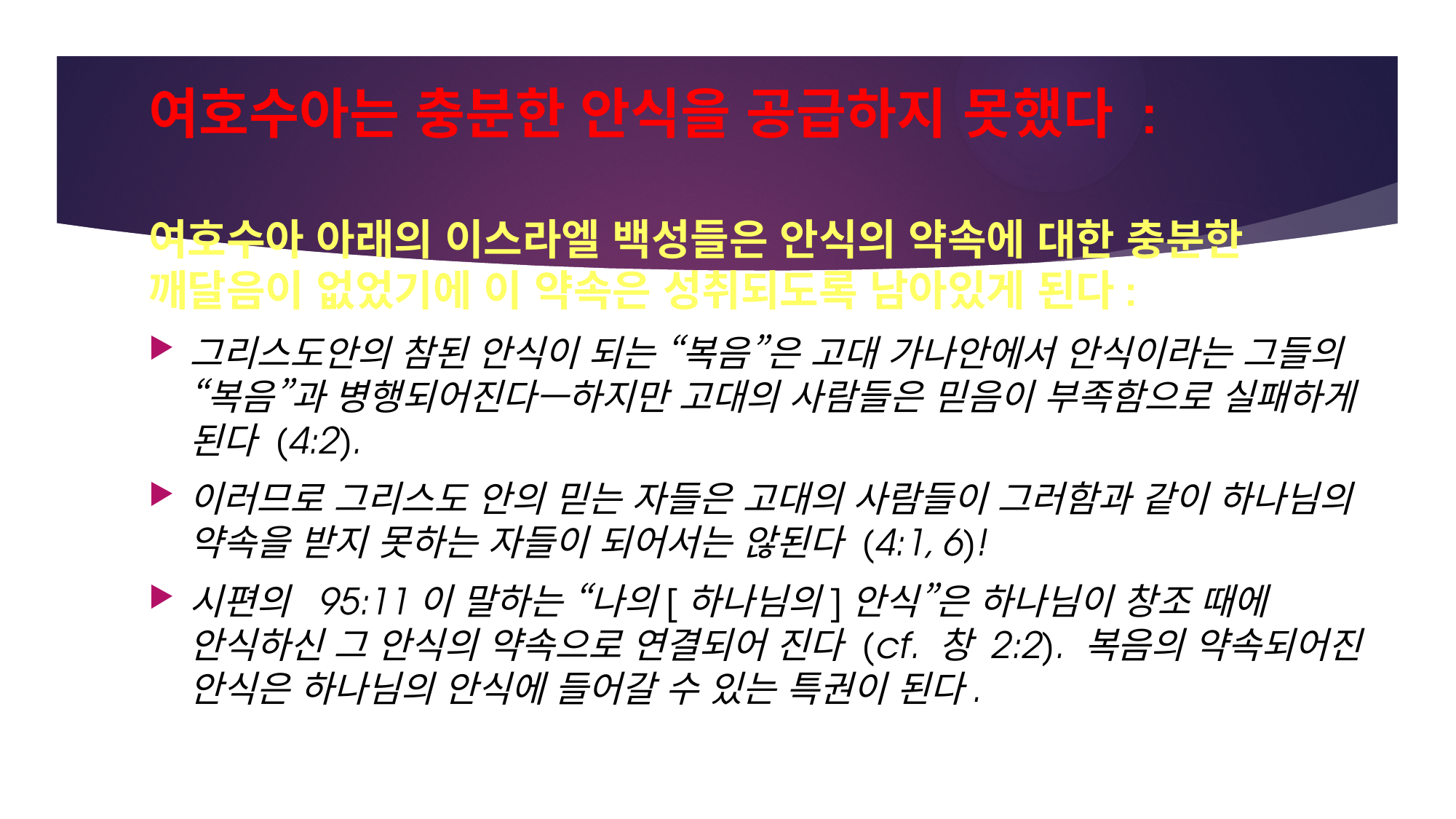

# 여호수아는 충분한 안식을 공급하지 못했다 :
여호수아 아래의 이스라엘 백성들은 안식의 약속에 대한 충분한 깨달음이 없었기에 이 약속은 성취되도록 남아있게 된다:
그리스도안의 참된 안식이 되는 “복음”은 고대 가나안에서 안식이라는 그들의 “복음”과 병행되어진다—하지만 고대의 사람들은 믿음이 부족함으로 실패하게 된다 (4:2).
이러므로 그리스도 안의 믿는 자들은 고대의 사람들이 그러함과 같이 하나님의 약속을 받지 못하는 자들이 되어서는 않된다 (4:1, 6)!
시편의  95:11이 말하는 “나의[하나님의]안식”은 하나님이 창조 때에 안식하신 그 안식의 약속으로 연결되어 진다 (cf. 창 2:2). 복음의 약속되어진 안식은 하나님의 안식에 들어갈 수 있는 특권이 된다.